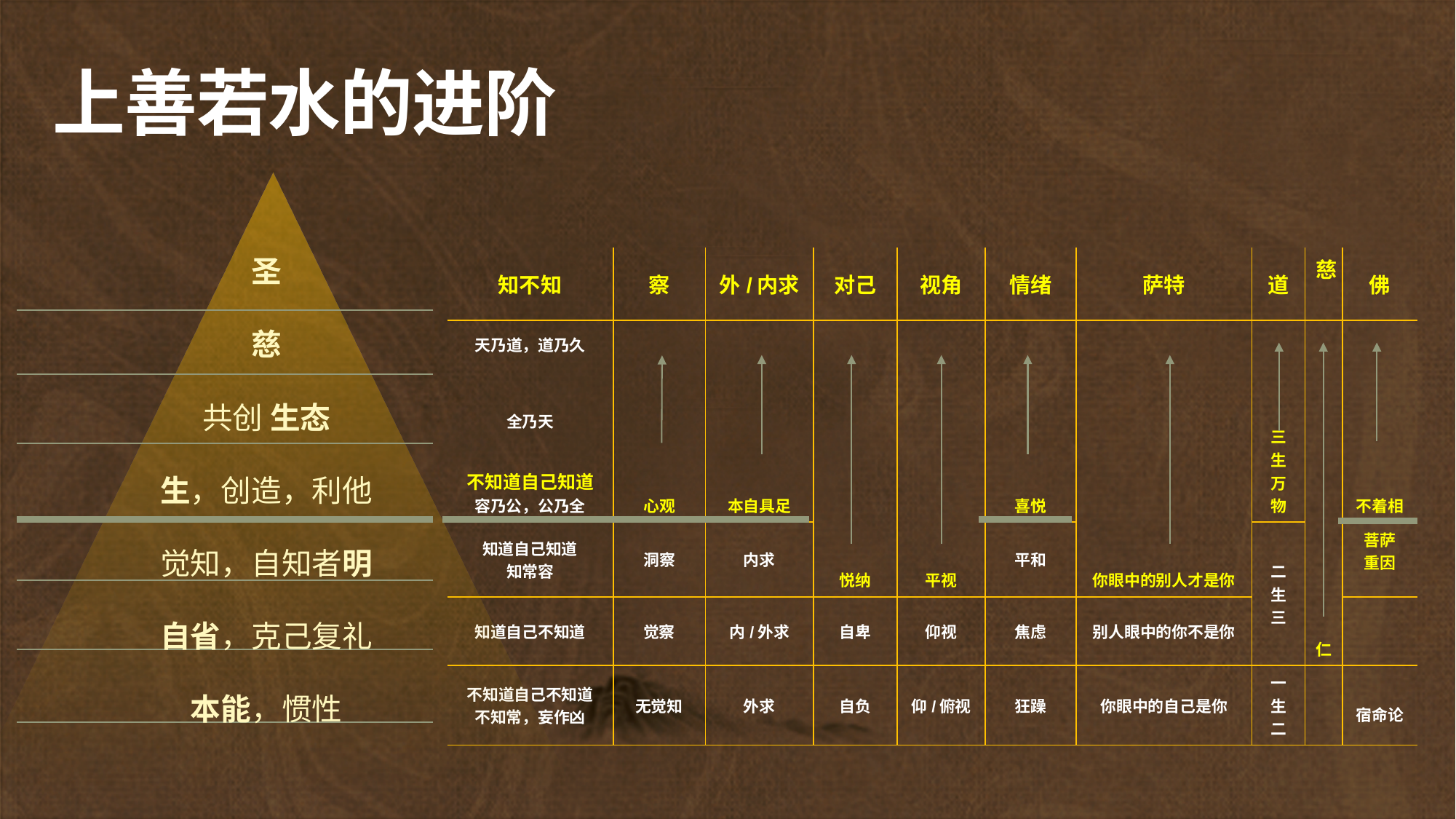

# 上善若水的进阶

圣

慈

共创 生态

生，创造，利他

觉知，自知者明

自省，克己复礼

本能，惯性
| 知不知 | 察 | 外/内求 | 对己 | 视角 | 情绪 | 萨特 | 道 | 慈 | 佛 |
| --- | --- | --- | --- | --- | --- | --- | --- | --- | --- |
| 天乃道，道乃久 全乃天 不知道自己知道 容乃公，公乃全 | 心观 | 本自具足 | 悦纳 | 平视 | 喜悦 | 你眼中的别人才是你 | 三生万物 | 仁 | 不着相 |
| 知道自己知道 知常容 | 洞察 | 内求 |  |  | 平和 |  | 二生三 |  | 菩萨 重因 |
| 知道自己不知道 | 觉察 | 内/外求 | 自卑 | 仰视 | 焦虑 | 别人眼中的你不是你 |  |  |  |
| 不知道自己不知道 不知常，妄作凶 | 无觉知 | 外求 | 自负 | 仰/俯视 | 狂躁 | 你眼中的自己是你 | 一生二 |  | 宿命论 |